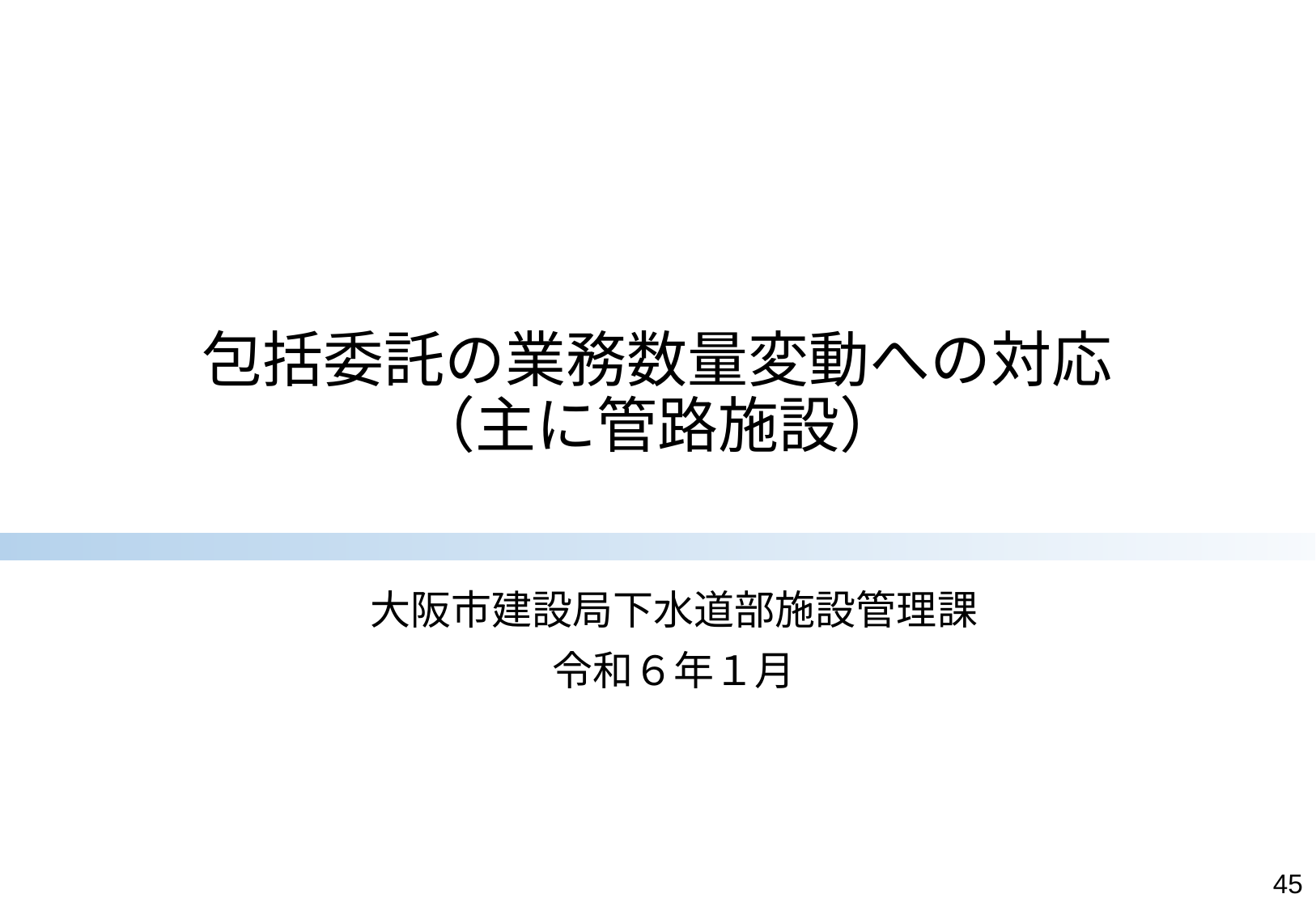

# 包括委託の業務数量変動への対応 （主に管路施設）
大阪市建設局下水道部施設管理課
令和６年１月
45